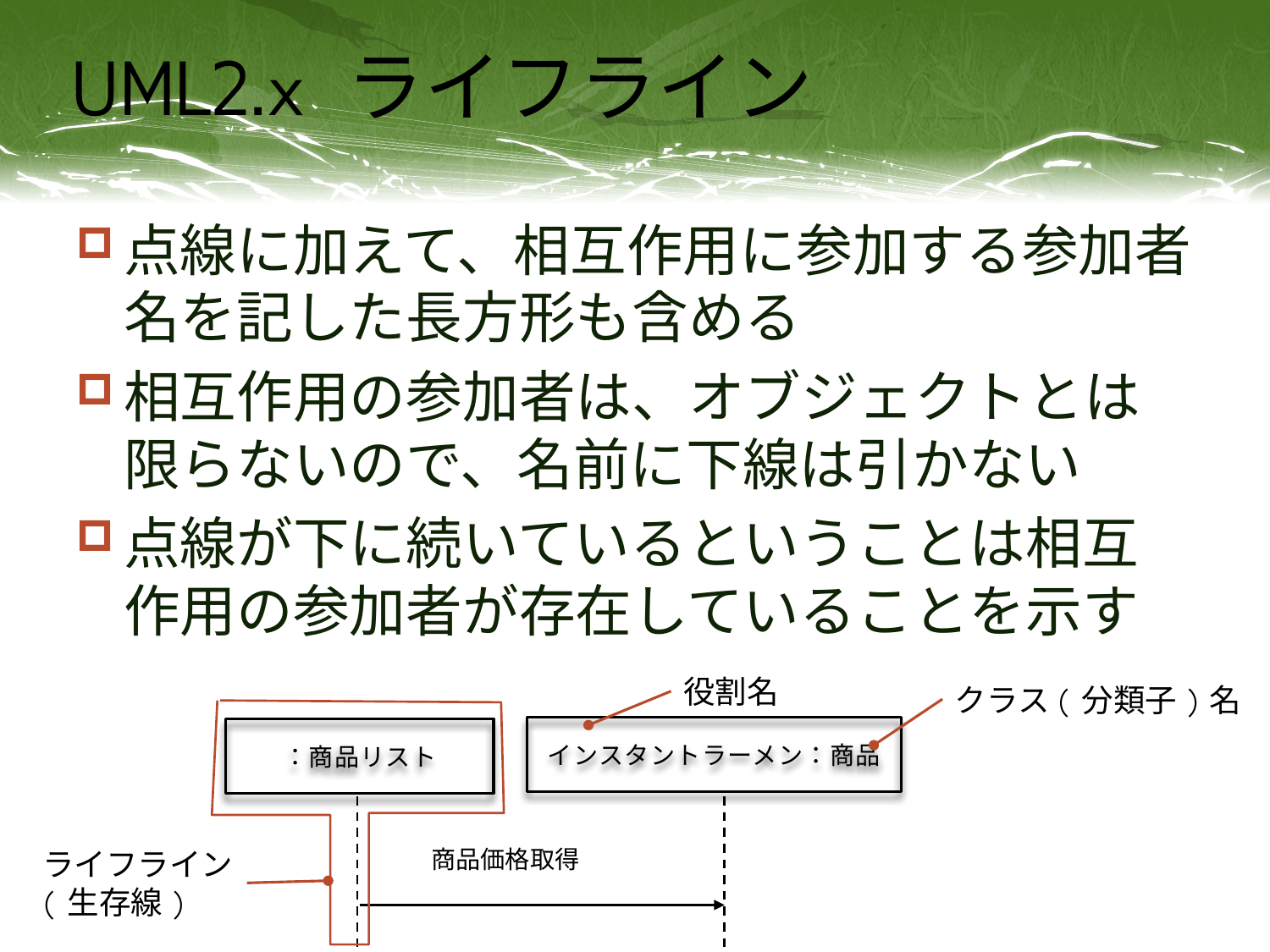

# UML2.x ライフライン
点線に加えて、相互作用に参加する参加者名を記した長方形も含める
相互作用の参加者は、オブジェクトとは限らないので、名前に下線は引かない
点線が下に続いているということは相互作用の参加者が存在していることを示す
役割名
クラス(分類子)名

インスタントラーメン：商品
：商品リスト
商品価格取得
ライフライン
(生存線)